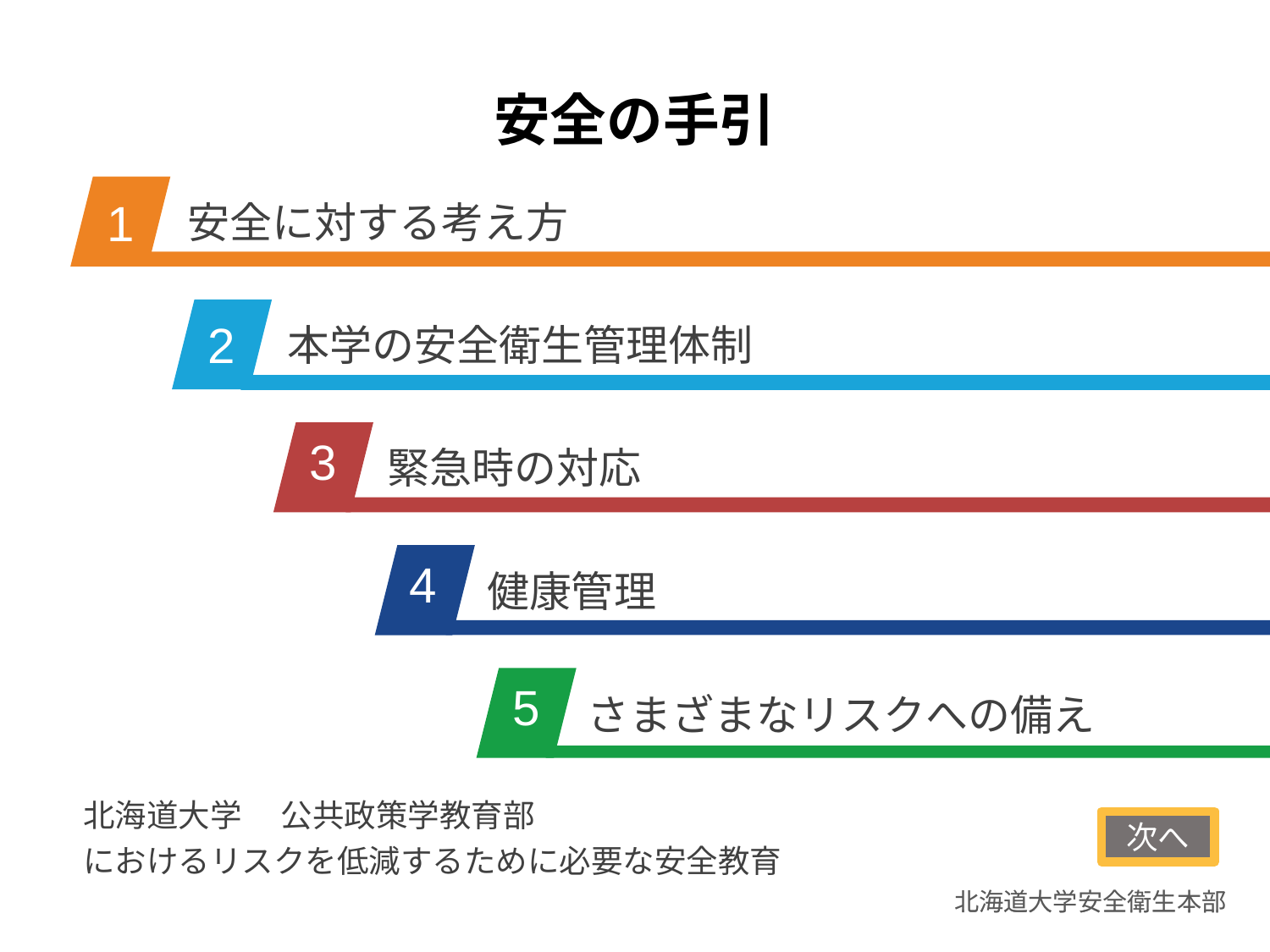

# 安全の手引
1

安全に対する考え方

2
本学の安全衛生管理体制

3

緊急時の対応

健康管理
4

5
さまざまなリスクへの備え

北海道大学　 公共政策学教育部
におけるリスクを低減するために必要な安全教育
次へ
北海道大学安全衛生本部